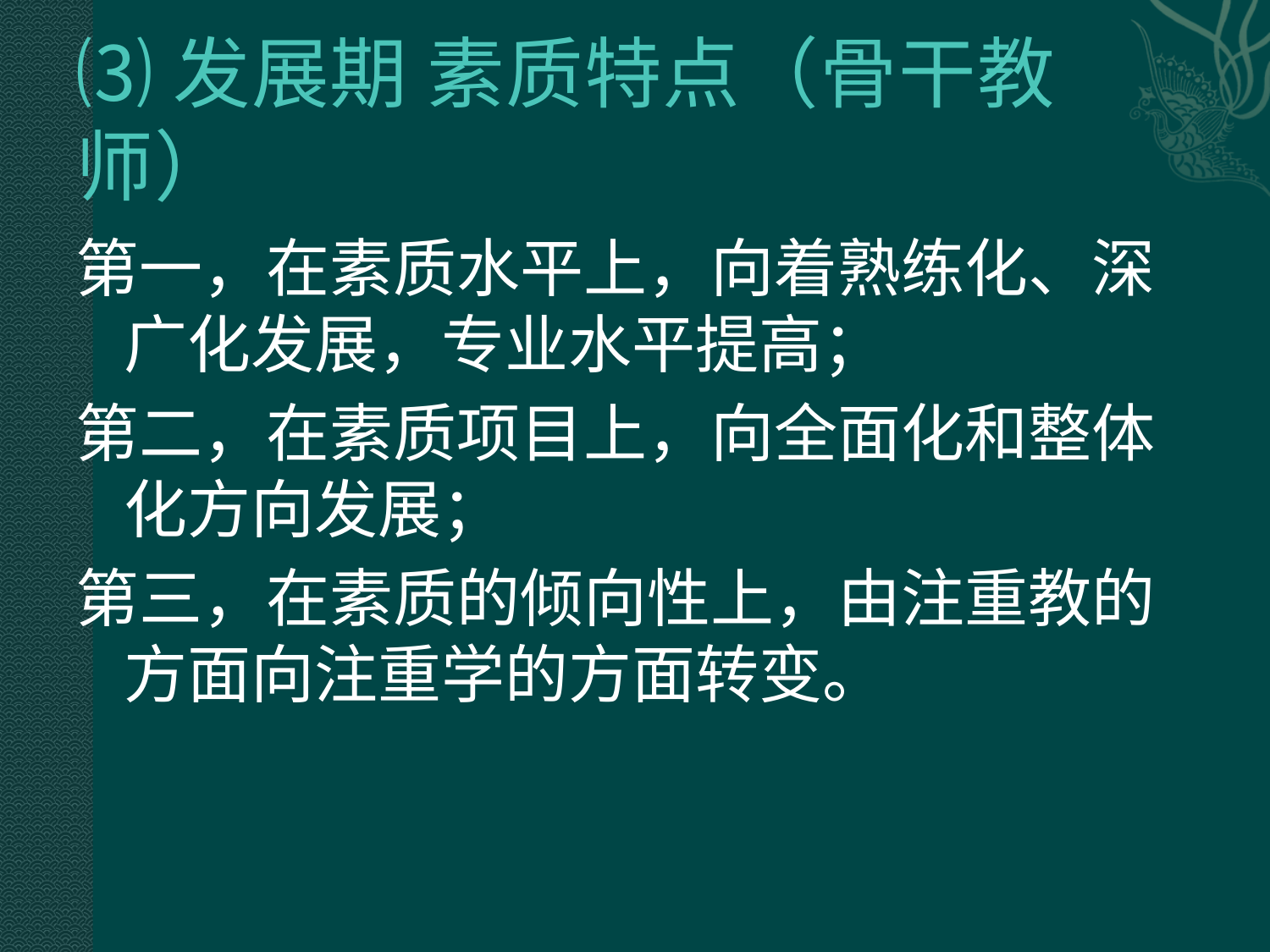

# ⑶发展期 素质特点（骨干教师）
第一，在素质水平上，向着熟练化、深广化发展，专业水平提高；
第二，在素质项目上，向全面化和整体化方向发展；
第三，在素质的倾向性上，由注重教的方面向注重学的方面转变。